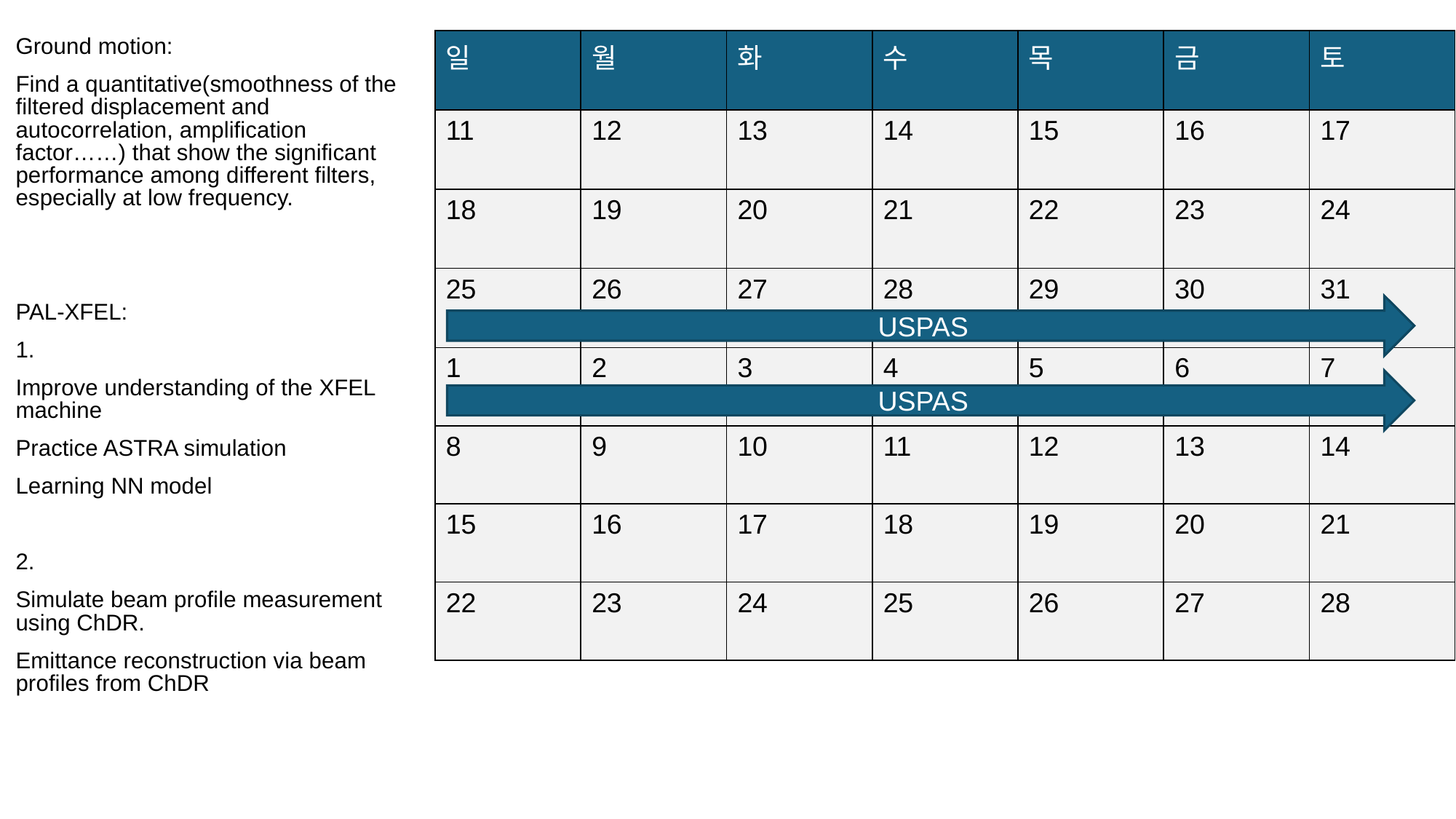

Ground motion:
Find a quantitative(smoothness of the filtered displacement and autocorrelation, amplification factor……) that show the significant performance among different filters, especially at low frequency.

PAL-XFEL:
1.
Improve understanding of the XFEL machine
Practice ASTRA simulation
Learning NN model

2.
Simulate beam profile measurement using ChDR.
Emittance reconstruction via beam profiles from ChDR

| 일 | 월 | 화 | 수 | 목 | 금 | 토 |
| --- | --- | --- | --- | --- | --- | --- |
| 11 | 12 | 13 | 14 | 15 | 16 | 17 |
| 18 | 19 | 20 | 21 | 22 | 23 | 24 |
| 25 | 26 | 27 | 28 | 29 | 30 | 31 |
| 1 | 2 | 3 | 4 | 5 | 6 | 7 |
| 8 | 9 | 10 | 11 | 12 | 13 | 14 |
| 15 | 16 | 17 | 18 | 19 | 20 | 21 |
| 22 | 23 | 24 | 25 | 26 | 27 | 28 |
USPAS
USPAS